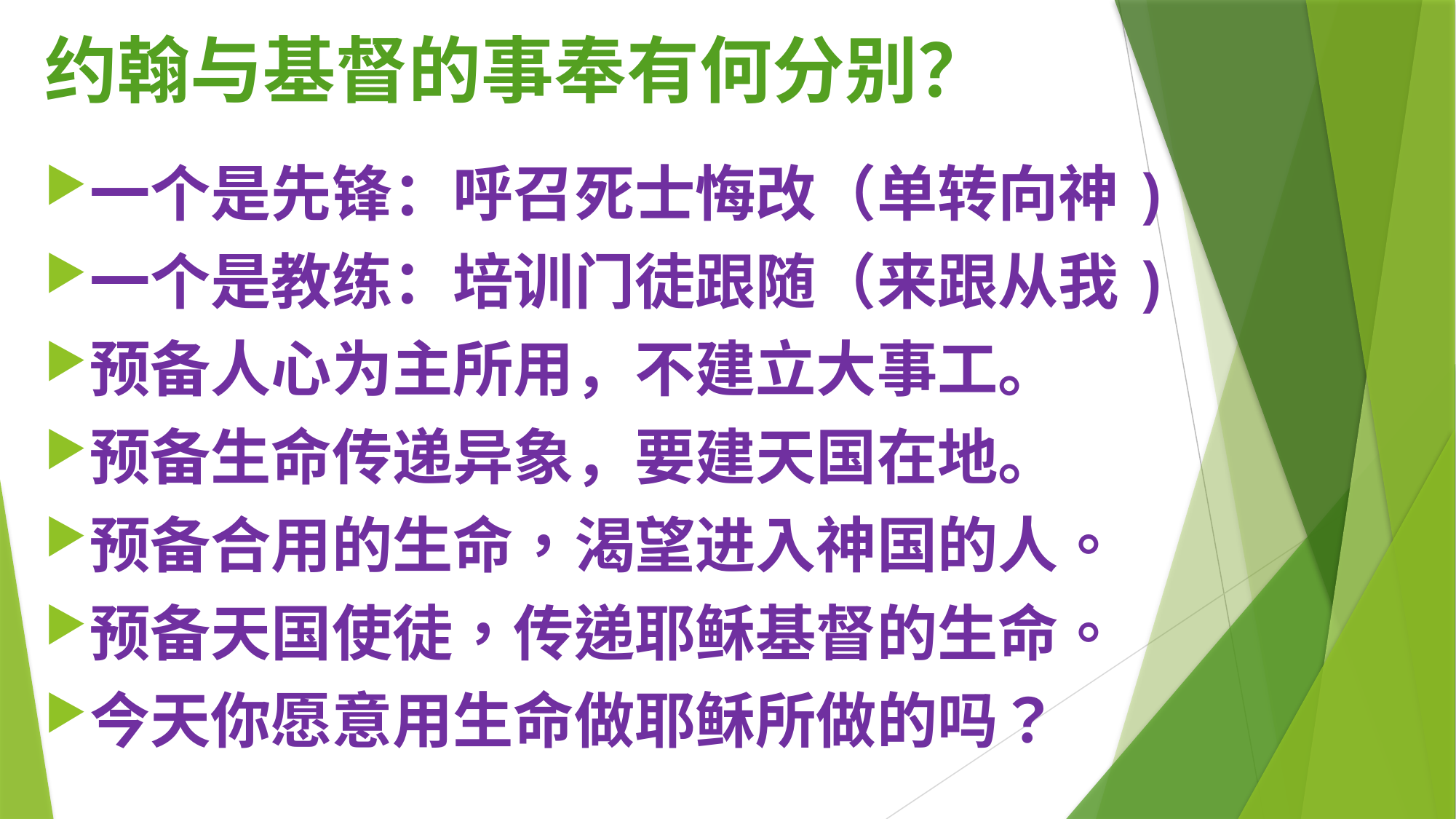

# 约翰与基督的事奉有何分别？
一个是先锋：呼召死士悔改（单转向神)
一个是教练：培训门徒跟随（来跟从我)
预备人心为主所用，不建立大事工。
预备生命传递异象，要建天国在地。
预备合用的生命，渴望进入神国的人。
预备天国使徒，传递耶稣基督的生命。
今天你愿意用生命做耶稣所做的吗？